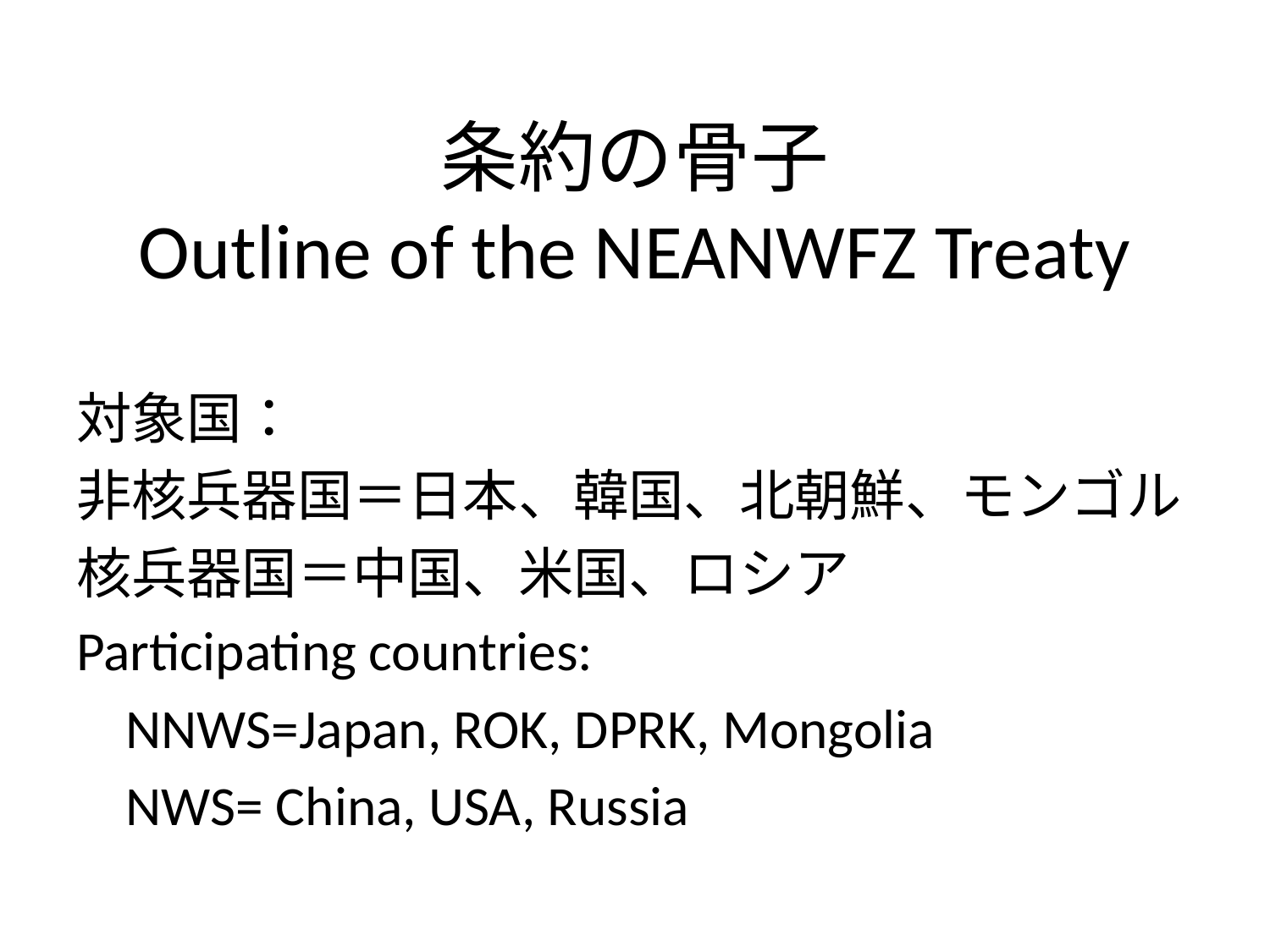

# 条約の骨子 Outline of the NEANWFZ Treaty

対象国：
非核兵器国＝日本、韓国、北朝鮮、モンゴル
核兵器国＝中国、米国、ロシア
Participating countries:
    NNWS=Japan, ROK, DPRK, Mongolia
    NWS= China, USA, Russia